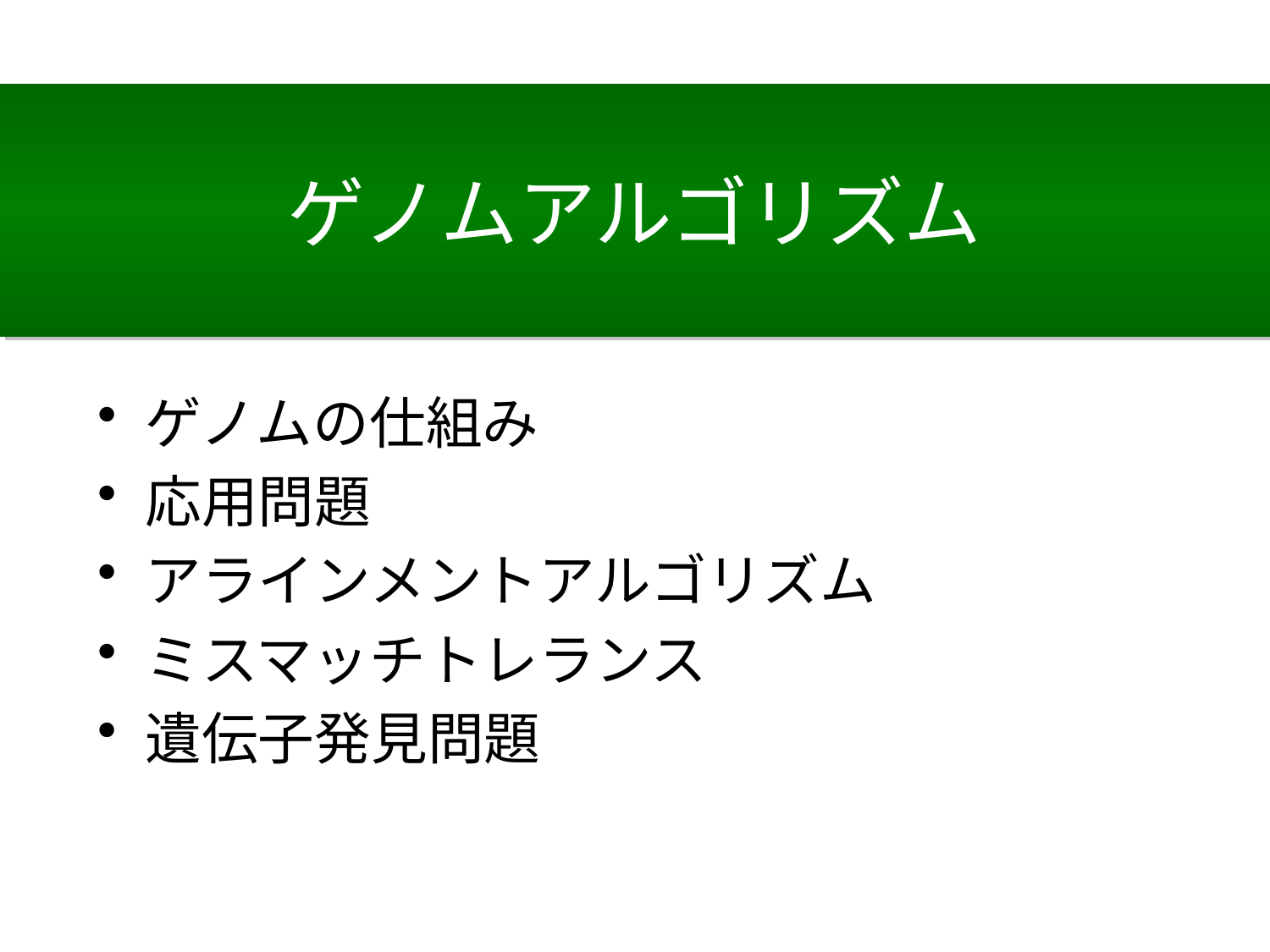

# ゲノムアルゴリズム
ゲノムの仕組み
応用問題
アラインメントアルゴリズム
ミスマッチトレランス
遺伝子発見問題